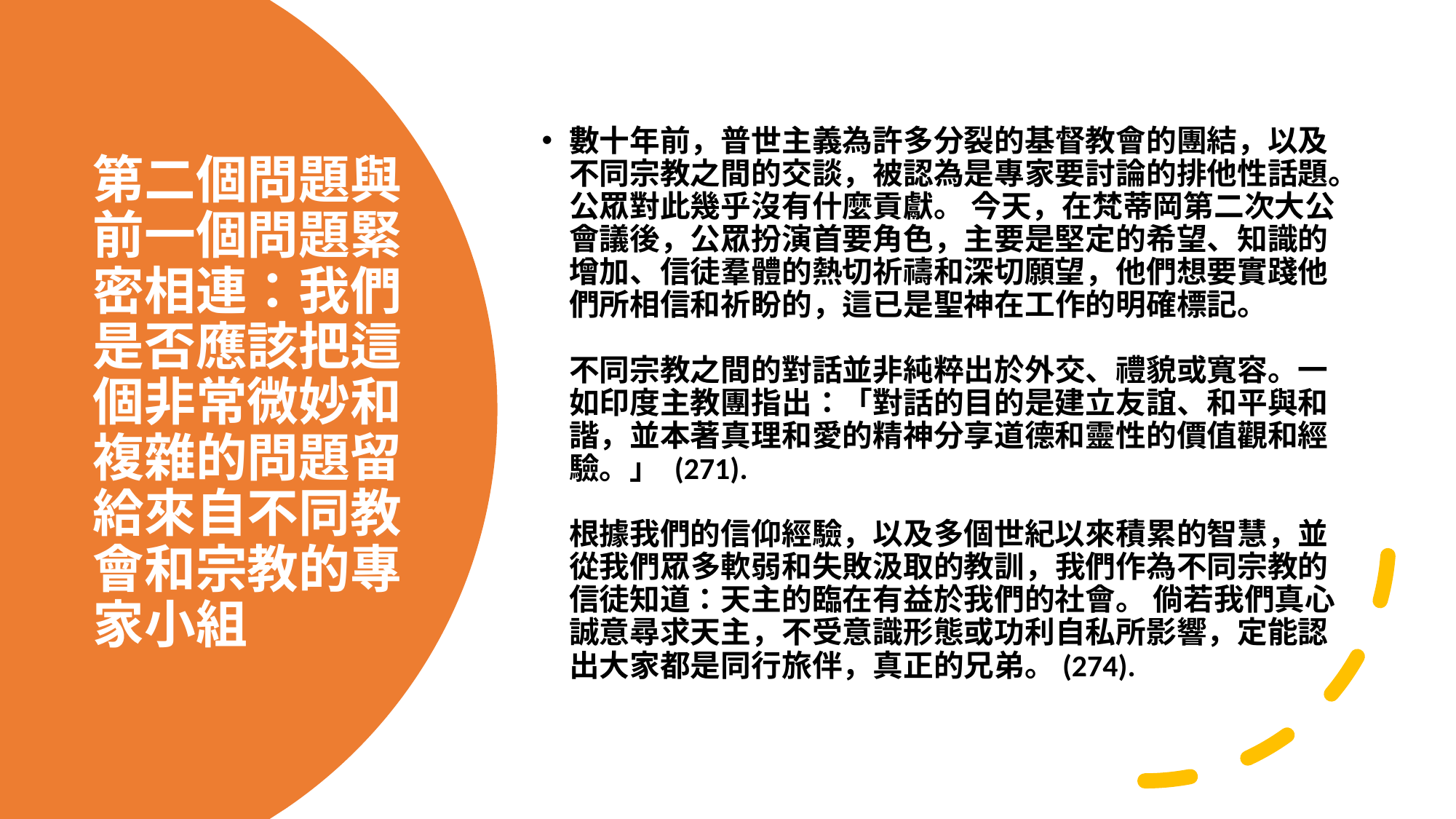

數十年前，普世主義為許多分裂的基督教會的團結，以及不同宗教之間的交談，被認為是專家要討論的排他性話題。公眾對此幾乎沒有什麼貢獻。 今天，在梵蒂岡第二次大公會議後，公眾扮演首要角色，主要是堅定的希望、知識的增加、信徒羣體的熱切祈禱和深切願望，他們想要實踐他們所相信和祈盼的，這已是聖神在工作的明確標記。
不同宗教之間的對話並非純粹出於外交、禮貌或寬容。一如印度主教團指出：「對話的目的是建立友誼、和平與和諧，並本著真理和愛的精神分享道德和靈性的價值觀和經驗。」 (271).
根據我們的信仰經驗，以及多個世紀以來積累的智慧，並從我們眾多軟弱和失敗汲取的教訓，我們作為不同宗教的信徒知道：天主的臨在有益於我們的社會。 倘若我們真心誠意尋求天主，不受意識形態或功利自私所影響，定能認出大家都是同行旅伴，真正的兄弟。(274).
# 第二個問題與前一個問題緊密相連：我們是否應該把這個非常微妙和複雜的問題留給來自不同教會和宗教的專家小組